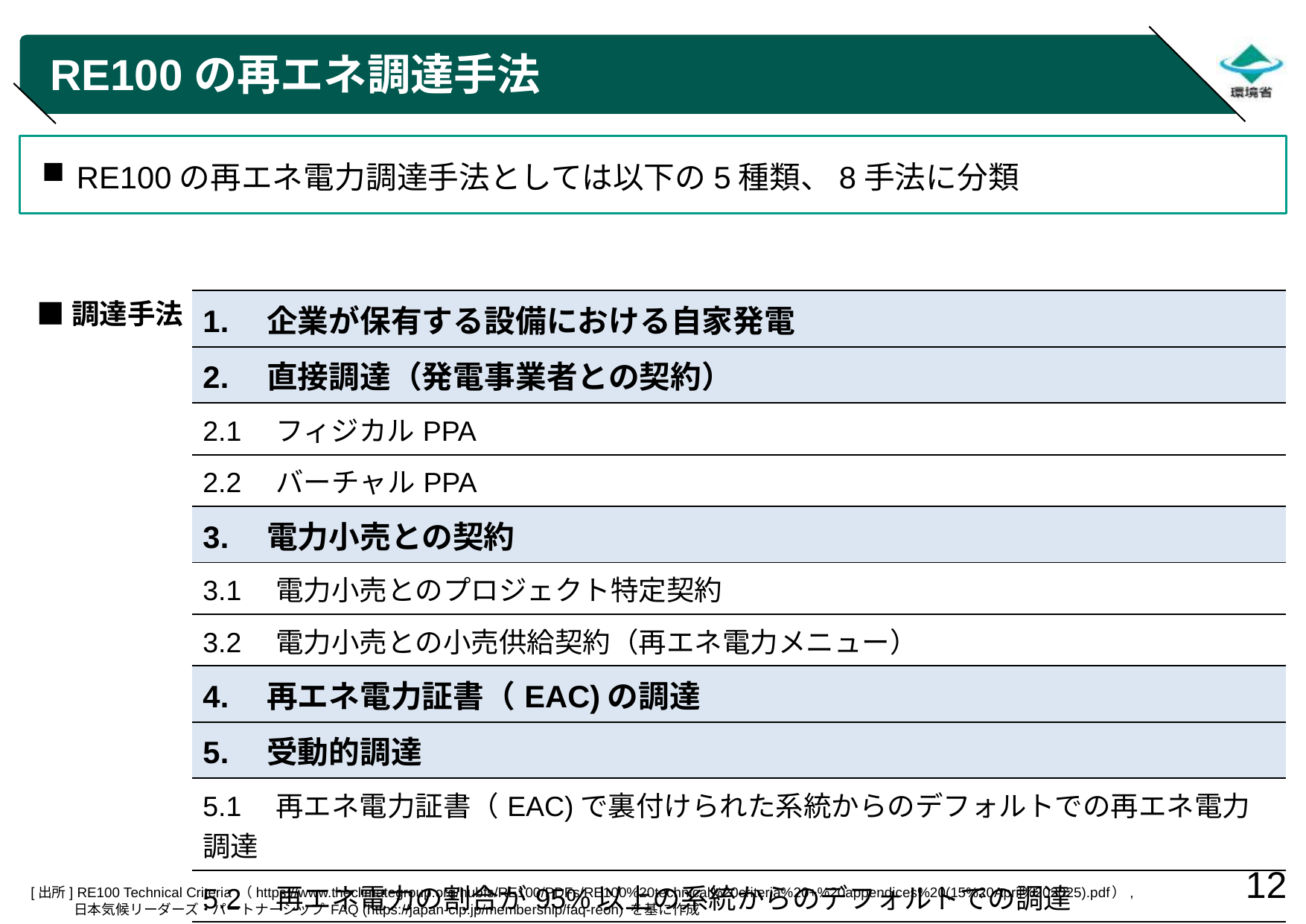

# RE100の再エネ調達手法
RE100の再エネ電力調達手法としては以下の5種類、8手法に分類
■調達手法
| 1.　企業が保有する設備における自家発電 |
| --- |
| 2.　直接調達（発電事業者との契約） |
| 2.1　フィジカルPPA |
| 2.2　バーチャルPPA |
| 3.　電力小売との契約 |
| 3.1　電力小売とのプロジェクト特定契約 |
| 3.2　電力小売との小売供給契約（再エネ電力メニュー） |
| 4.　再エネ電力証書（EAC)の調達 |
| 5.　受動的調達 |
| 5.1　再エネ電力証書（EAC)で裏付けられた系統からのデフォルトでの再エネ電力調達 |
| 5.2　再エネ電力の割合が95%以上の系統からのデフォルトでの調達 |
[出所] RE100 Technical Criteria （https://www.theclimategroup.org/hubfs/RE100/PDFs/RE100%20technical%20criteria%20+%20appendices%20(15%20April%202025).pdf）,
日本気候リーダーズ・パートナーシップ FAQ (https://japan-clp.jp/membership/faq-reoh) を基に作成